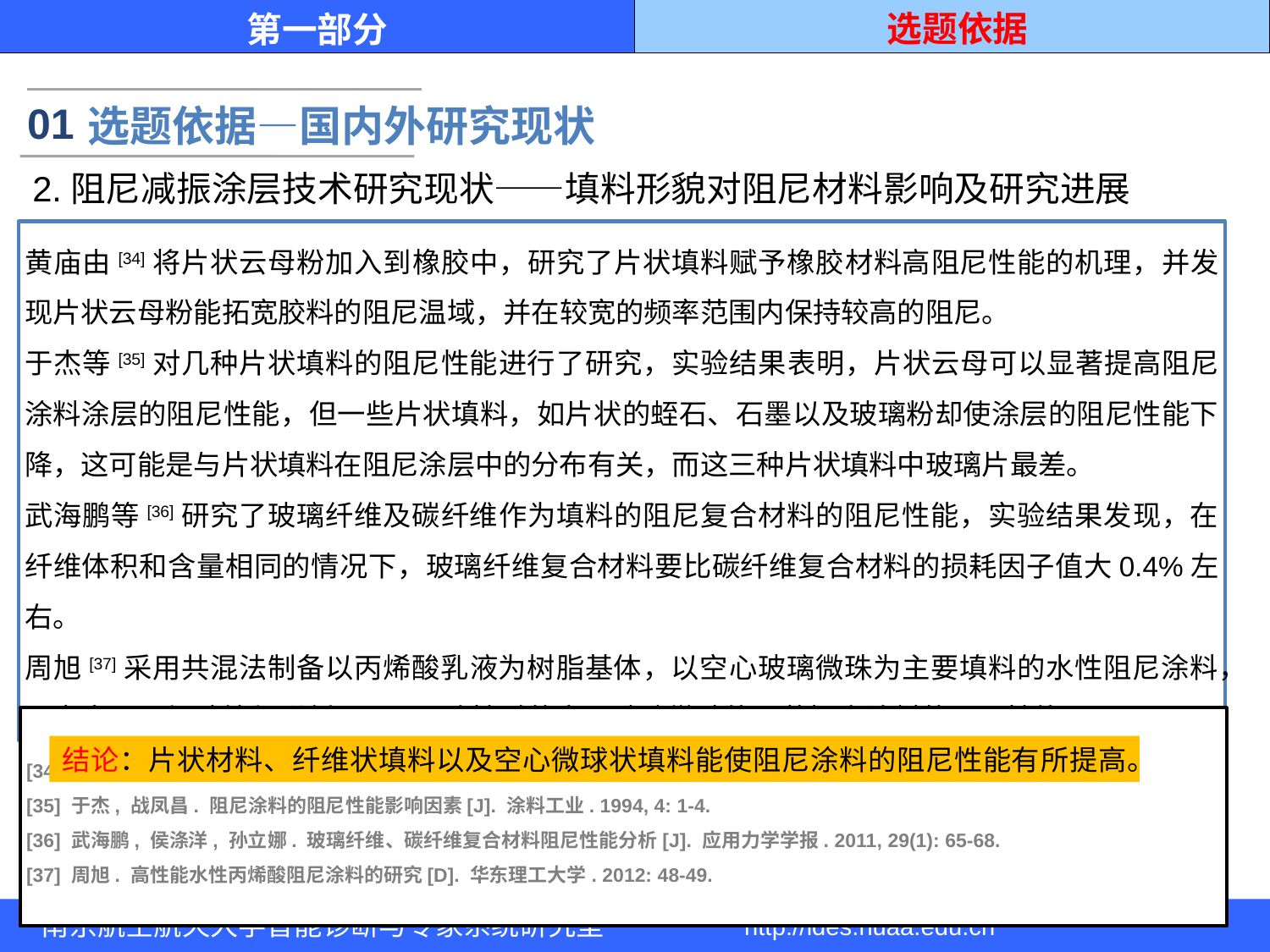

选题依据
第一部分
01
选题依据—国内外研究现状
2.阻尼减振涂层技术研究现状——填料形貌对阻尼材料影响及研究进展
黄庙由[34]将片状云母粉加入到橡胶中，研究了片状填料赋予橡胶材料高阻尼性能的机理，并发现片状云母粉能拓宽胶料的阻尼温域，并在较宽的频率范围内保持较高的阻尼。
于杰等[35]对几种片状填料的阻尼性能进行了研究，实验结果表明，片状云母可以显著提高阻尼涂料涂层的阻尼性能，但一些片状填料，如片状的蛭石、石墨以及玻璃粉却使涂层的阻尼性能下降，这可能是与片状填料在阻尼涂层中的分布有关，而这三种片状填料中玻璃片最差。
武海鹏等[36]研究了玻璃纤维及碳纤维作为填料的阻尼复合材料的阻尼性能，实验结果发现，在纤维体积和含量相同的情况下，玻璃纤维复合材料要比碳纤维复合材料的损耗因子值大0.4%左右。
周旭[37]采用共混法制备以丙烯酸乳液为树脂基体，以空心玻璃微珠为主要填料的水性阻尼涂料，研究表明，经硅烷偶联剂KH-550改性过的空心玻璃微珠能显著提高涂料的阻尼性能。
[34] 黄庙由. 片状填料(云母粉) 在高阻尼减振橡胶配合中的应用研究[D]. 硕士学位论文. 华南理工大学. 1983: 1-5.
[35] 于杰, 战凤昌. 阻尼涂料的阻尼性能影响因素[J]. 涂料工业. 1994, 4: 1-4.
[36] 武海鹏, 侯涤洋, 孙立娜. 玻璃纤维、碳纤维复合材料阻尼性能分析[J]. 应用力学学报. 2011, 29(1): 65-68.
[37] 周旭. 高性能水性丙烯酸阻尼涂料的研究[D]. 华东理工大学. 2012: 48-49.
结论：片状材料、纤维状填料以及空心微球状填料能使阻尼涂料的阻尼性能有所提高。
南京航空航天大学智能诊断与专家系统研究室                 http://ides.nuaa.edu.cn